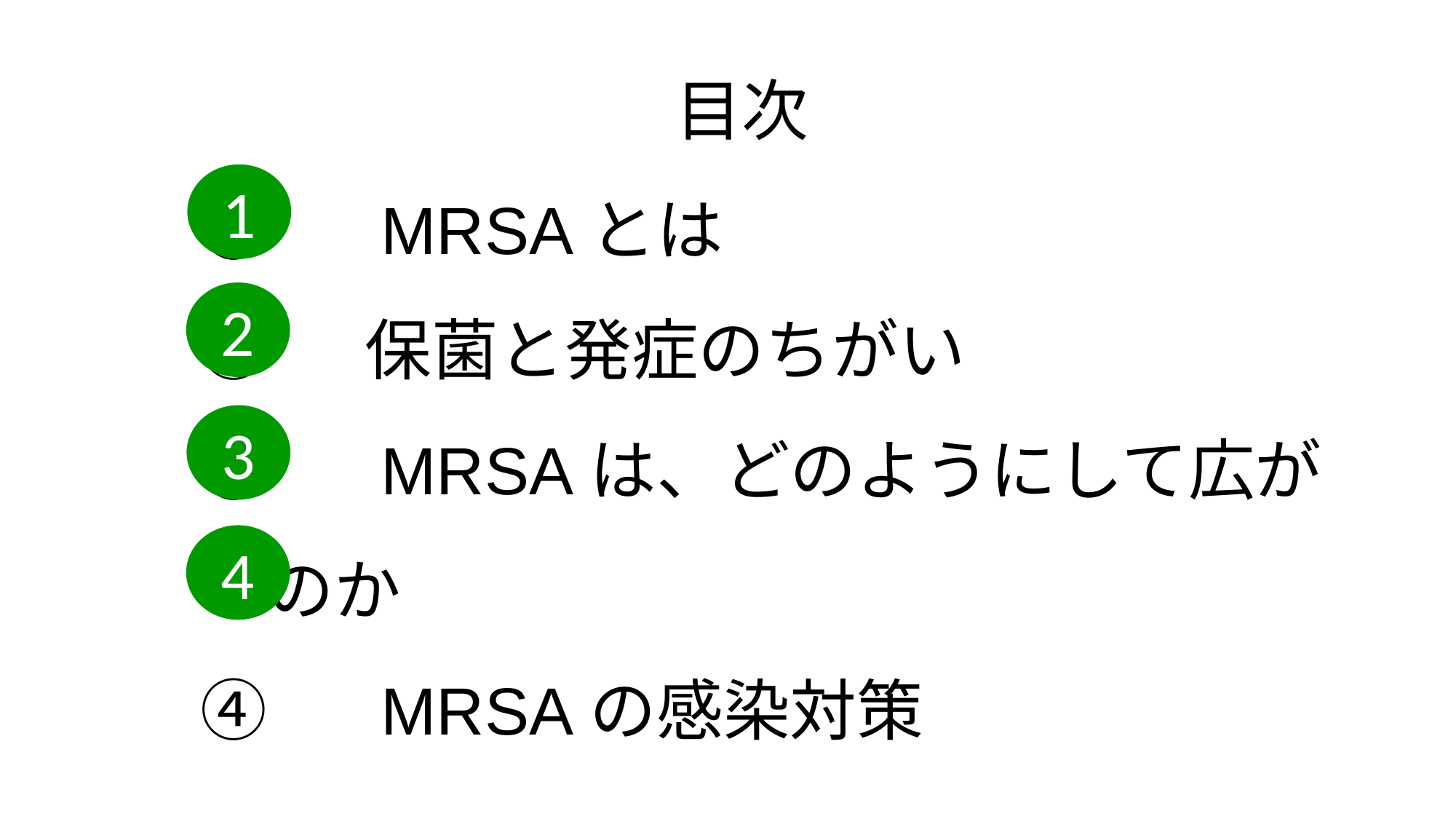

目次
①　 MRSAとは
②　 保菌と発症のちがい
③　 MRSAは、どのようにして広がるのか
④　 MRSAの感染対策
1
2
3
4